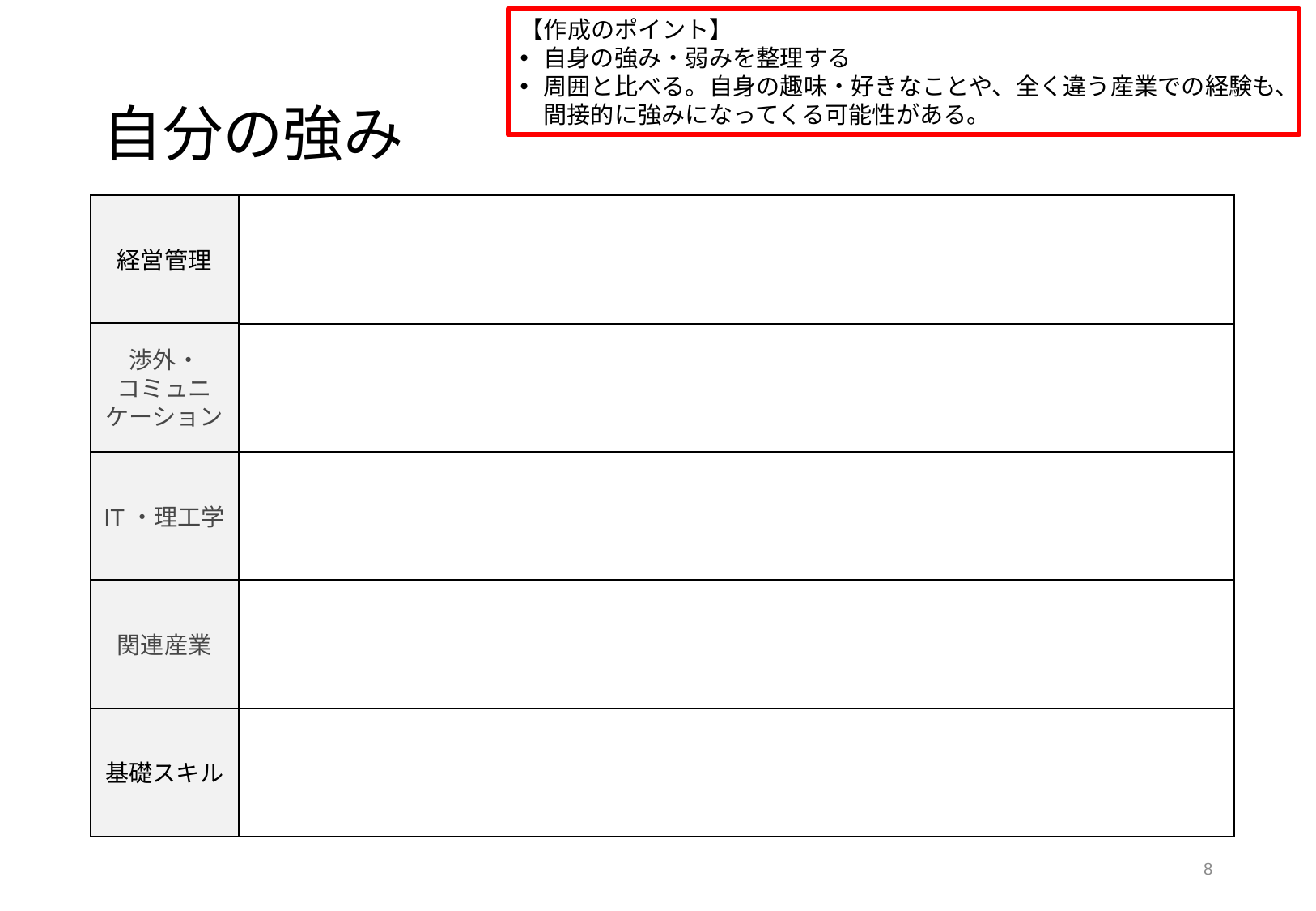

【作成のポイント】
自身の強み・弱みを整理する
周囲と比べる。自身の趣味・好きなことや、全く違う産業での経験も、間接的に強みになってくる可能性がある。
# 自分の強み
経営管理

渉外・
コミュニケーション

IT・理工学

関連産業

基礎スキル

8